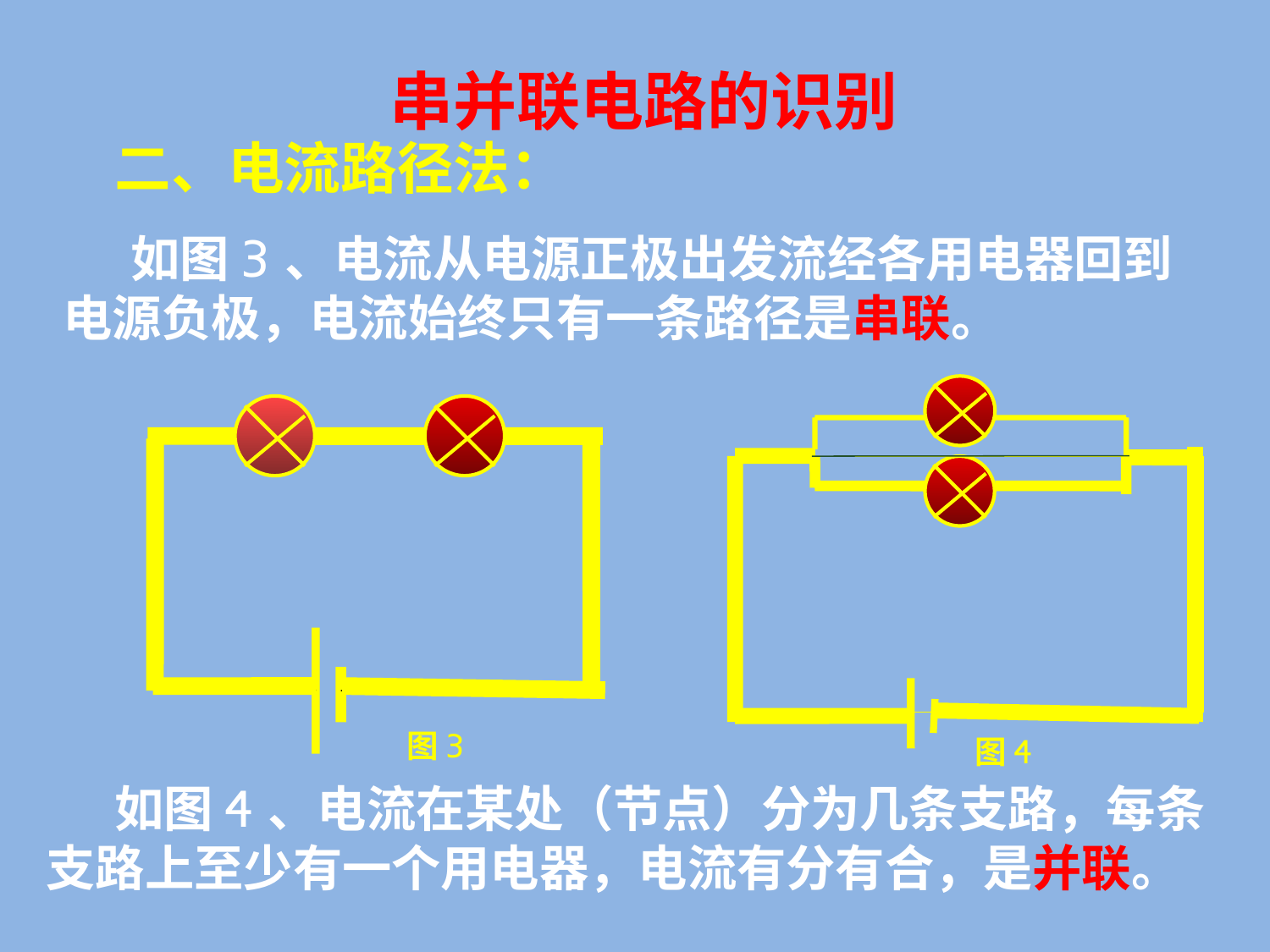

串并联电路的识别
二、电流路径法：
     如图3、电流从电源正极出发流经各用电器回到电源负极，电流始终只有一条路径是串联。

图3
图4
     如图4、电流在某处（节点）分为几条支路，每条支路上至少有一个用电器，电流有分有合，是并联。